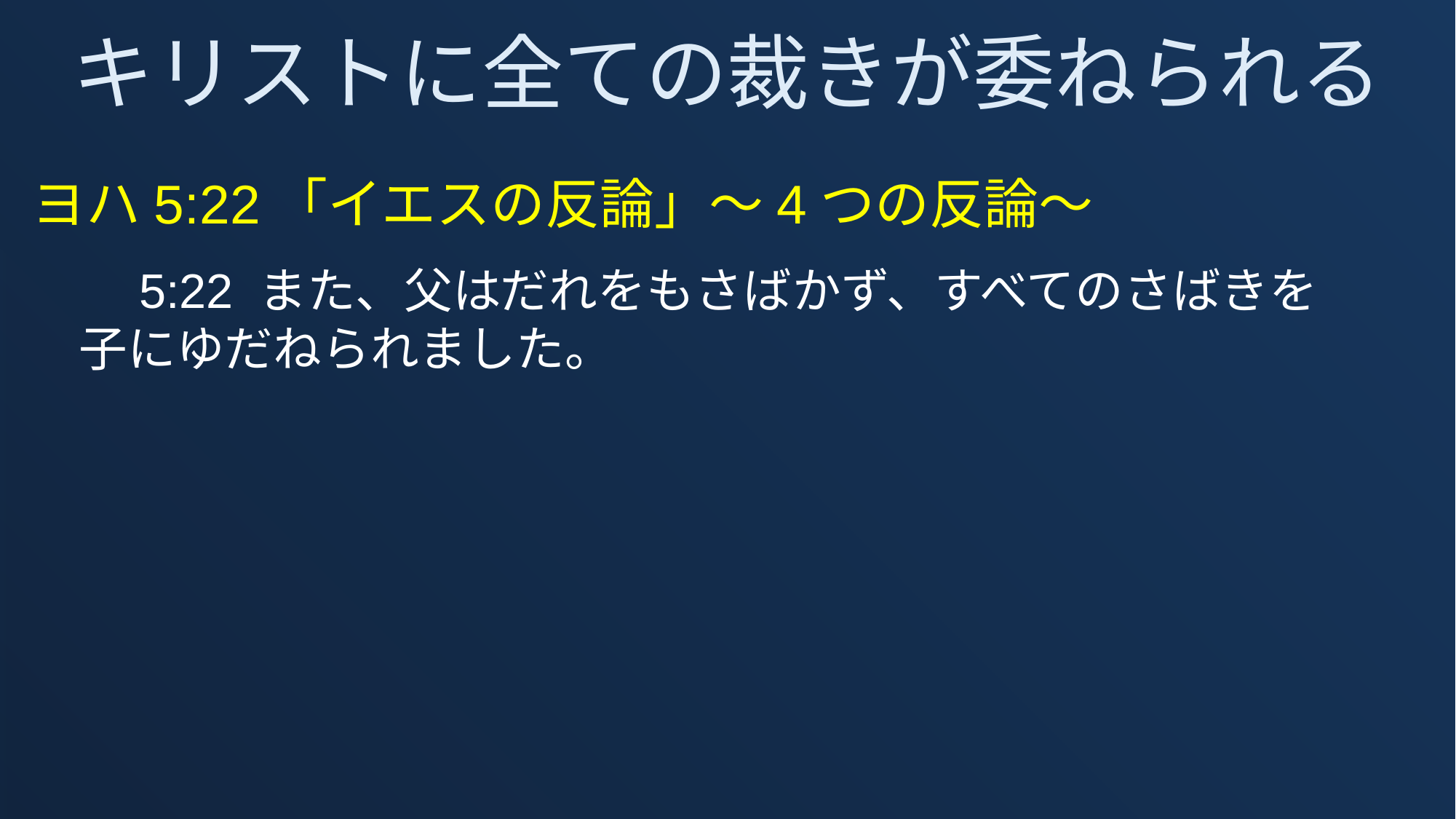

キリストに全ての裁きが委ねられる
ヨハ5:22「イエスの反論」～4つの反論～
　5:22 また、父はだれをもさばかず、すべてのさばきを子にゆだねられました。